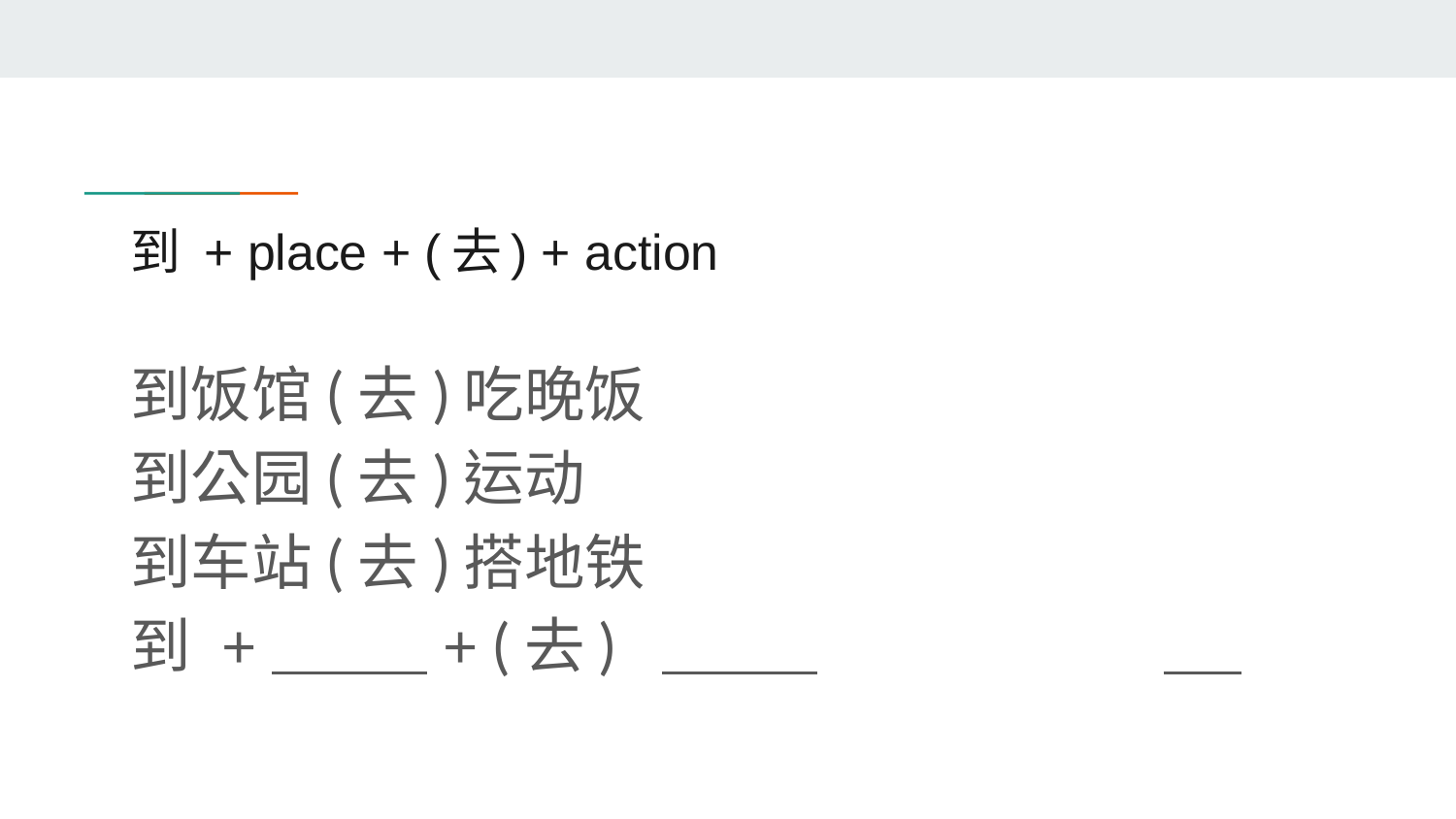

# 到 + place + (去) + action
到饭馆(去)吃晚饭
到公园(去)运动
到车站(去)搭地铁
到 +            + (去)               +